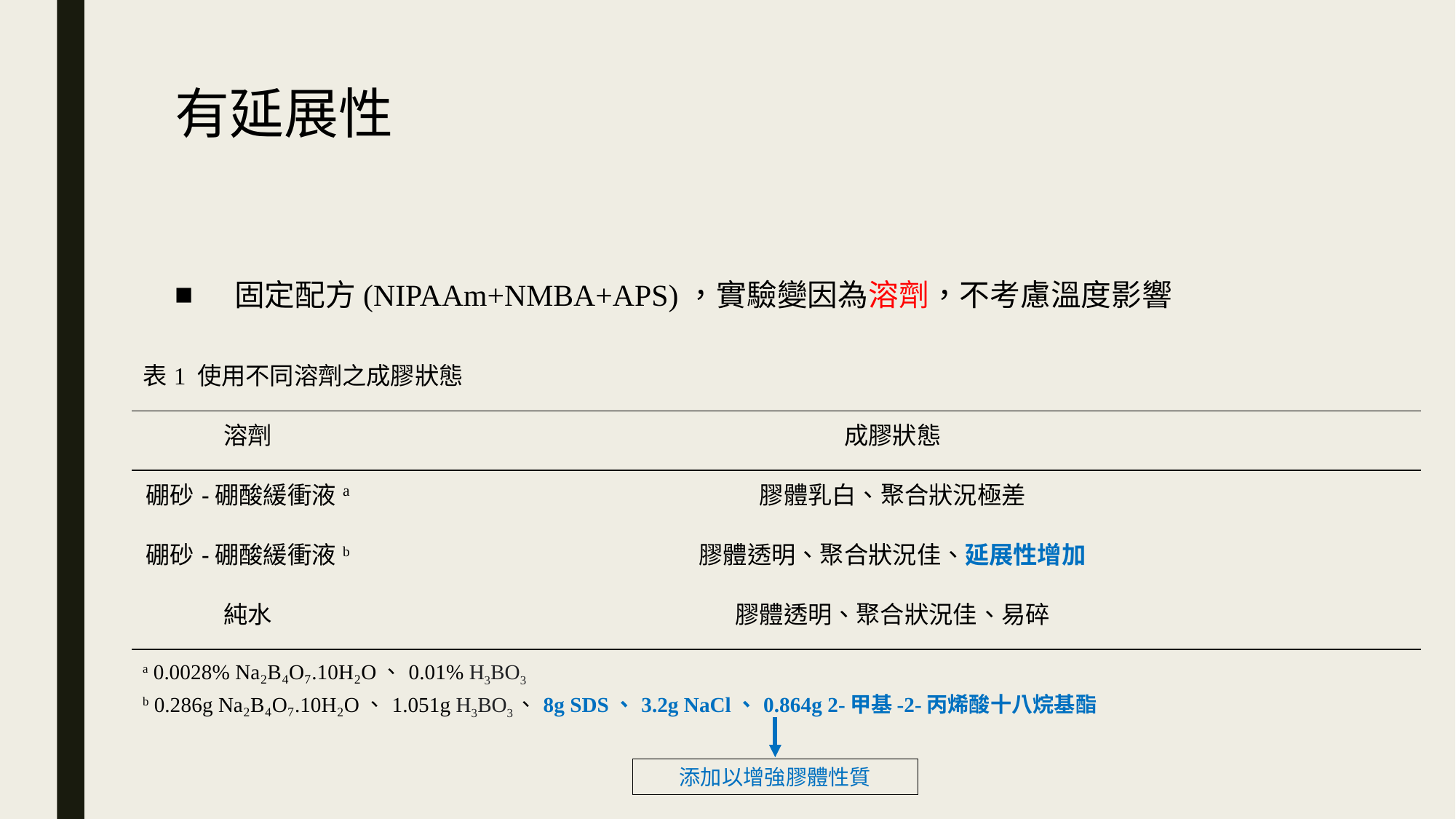

# 有延展性
 固定配方(NIPAAm+NMBA+APS)，實驗變因為溶劑，不考慮溫度影響
| 表1 使用不同溶劑之成膠狀態 |  |
| --- | --- |
| 溶劑 | 成膠狀態 |
| 硼砂-硼酸緩衝液a | 膠體乳白、聚合狀況極差 |
| 硼砂-硼酸緩衝液b | 膠體透明、聚合狀況佳、延展性增加 |
| 純水 | 膠體透明、聚合狀況佳、易碎 |
| a 0.0028% Na₂B₄O₇.10H₂O、0.01% H3BO3 b 0.286g Na₂B₄O₇.10H₂O、1.051g H3BO3、8g SDS、3.2g NaCl、0.864g 2-甲基-2-丙烯酸十八烷基酯 |  |
添加以增強膠體性質